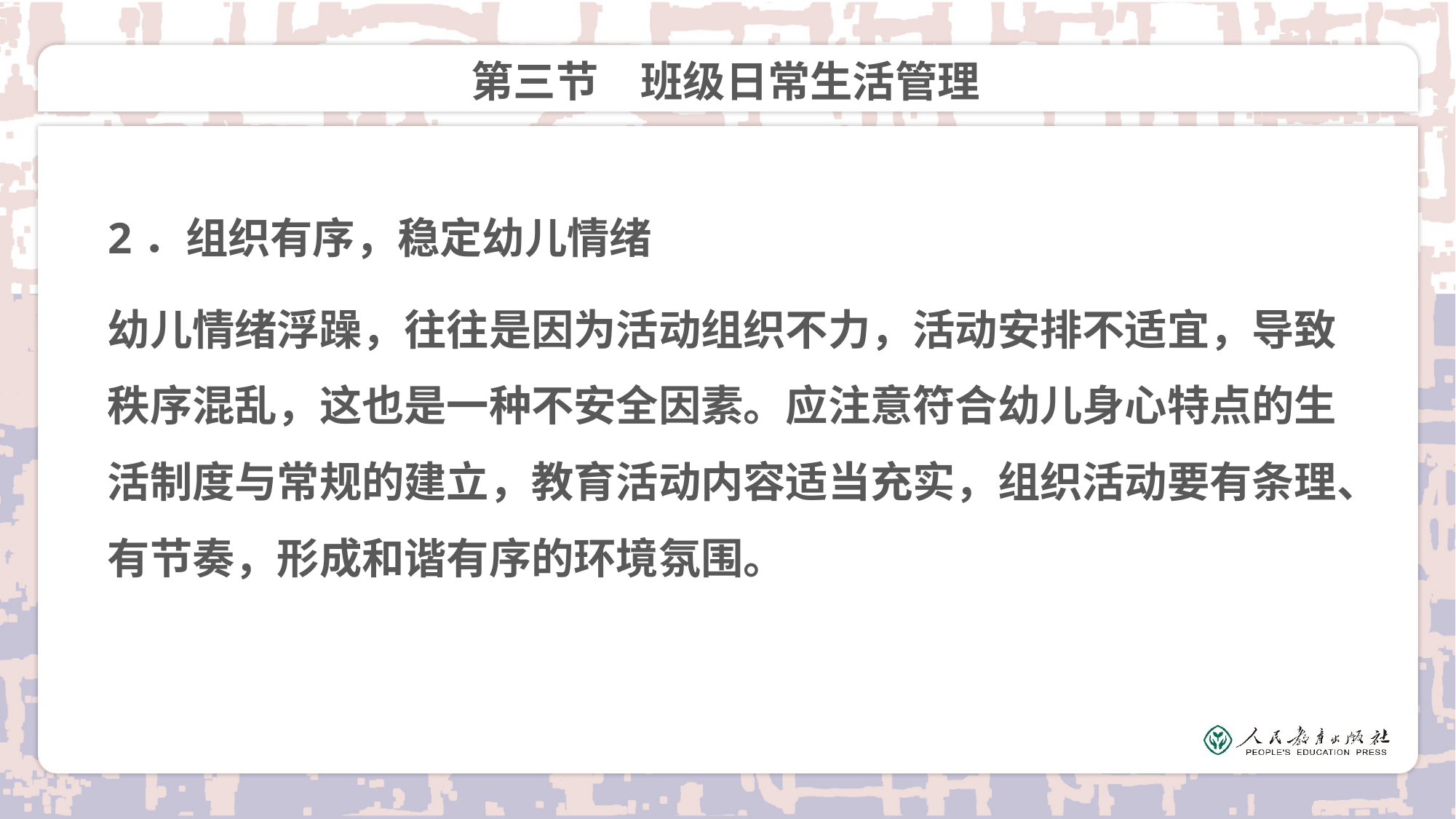

# 第三节　班级日常生活管理
2．组织有序，稳定幼儿情绪
幼儿情绪浮躁，往往是因为活动组织不力，活动安排不适宜，导致秩序混乱，这也是一种不安全因素。应注意符合幼儿身心特点的生活制度与常规的建立，教育活动内容适当充实，组织活动要有条理、有节奏，形成和谐有序的环境氛围。